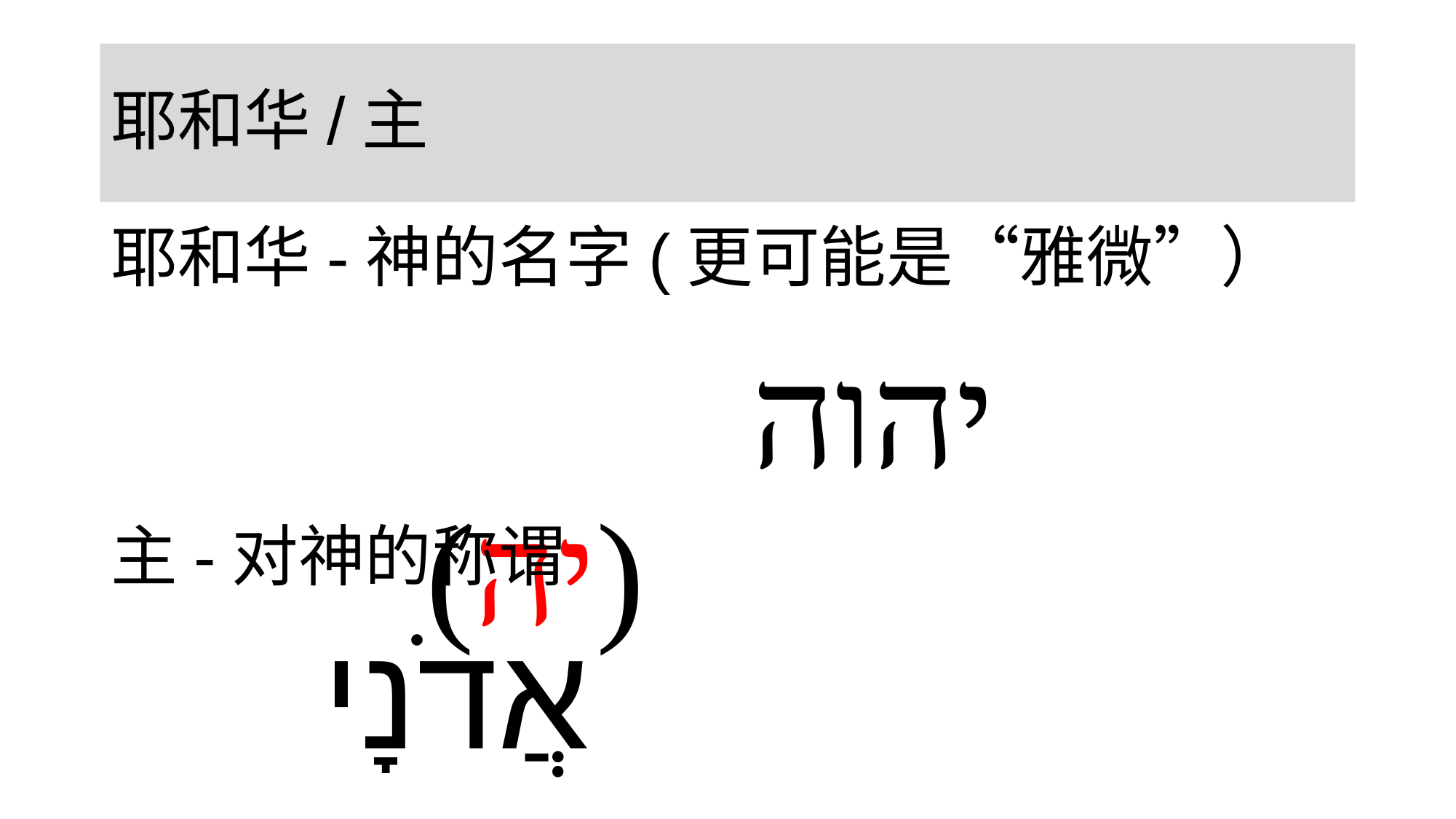

# 耶和华/主
耶和华-神的名字(更可能是“雅微”）
יהוה      (יה)
主-对神的称谓
אֲדֺנָי